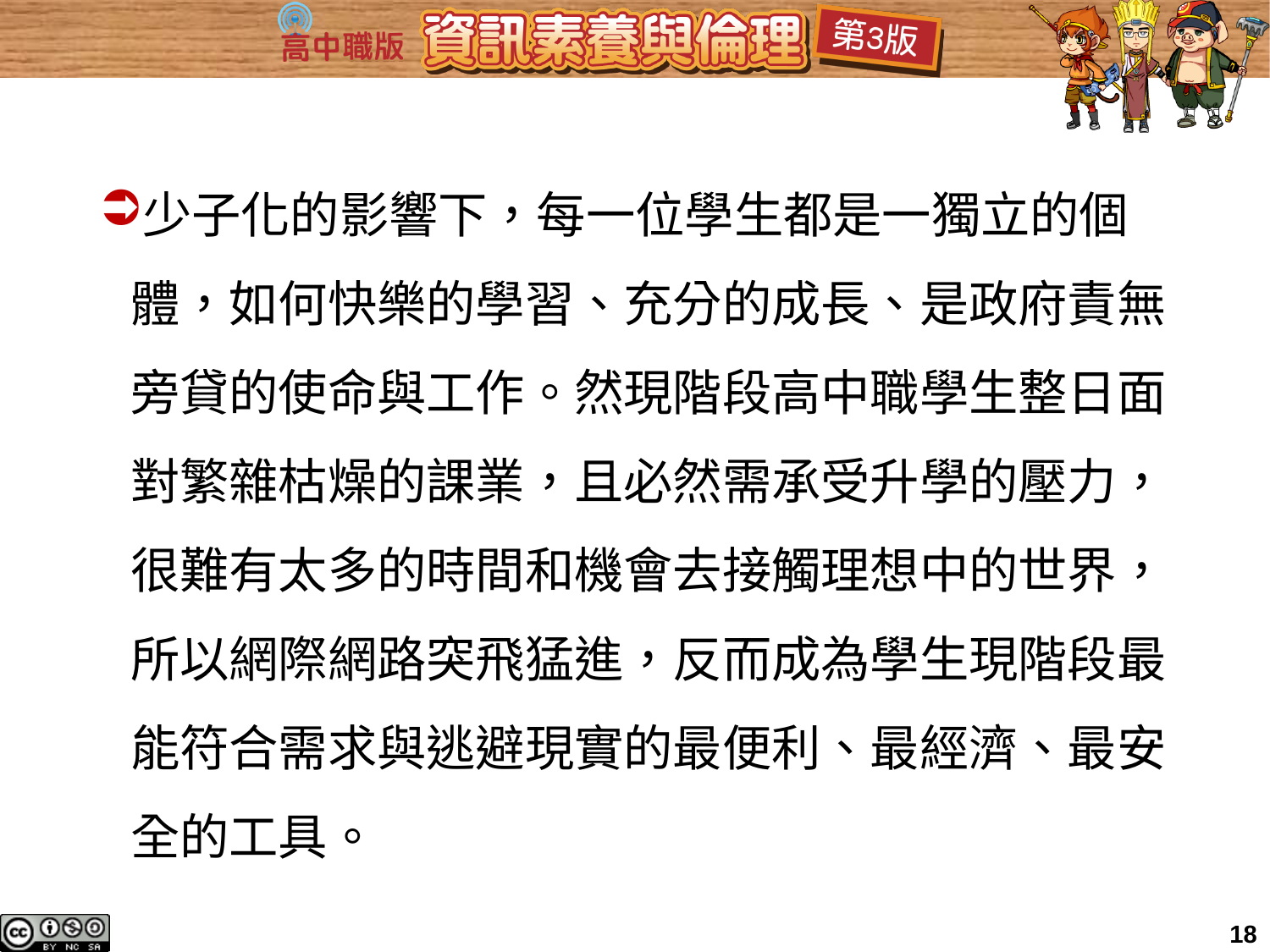

少子化的影響下，每一位學生都是一獨立的個體，如何快樂的學習、充分的成長、是政府責無旁貸的使命與工作。然現階段高中職學生整日面對繁雜枯燥的課業，且必然需承受升學的壓力，很難有太多的時間和機會去接觸理想中的世界，所以網際網路突飛猛進，反而成為學生現階段最能符合需求與逃避現實的最便利、最經濟、最安全的工具。
18